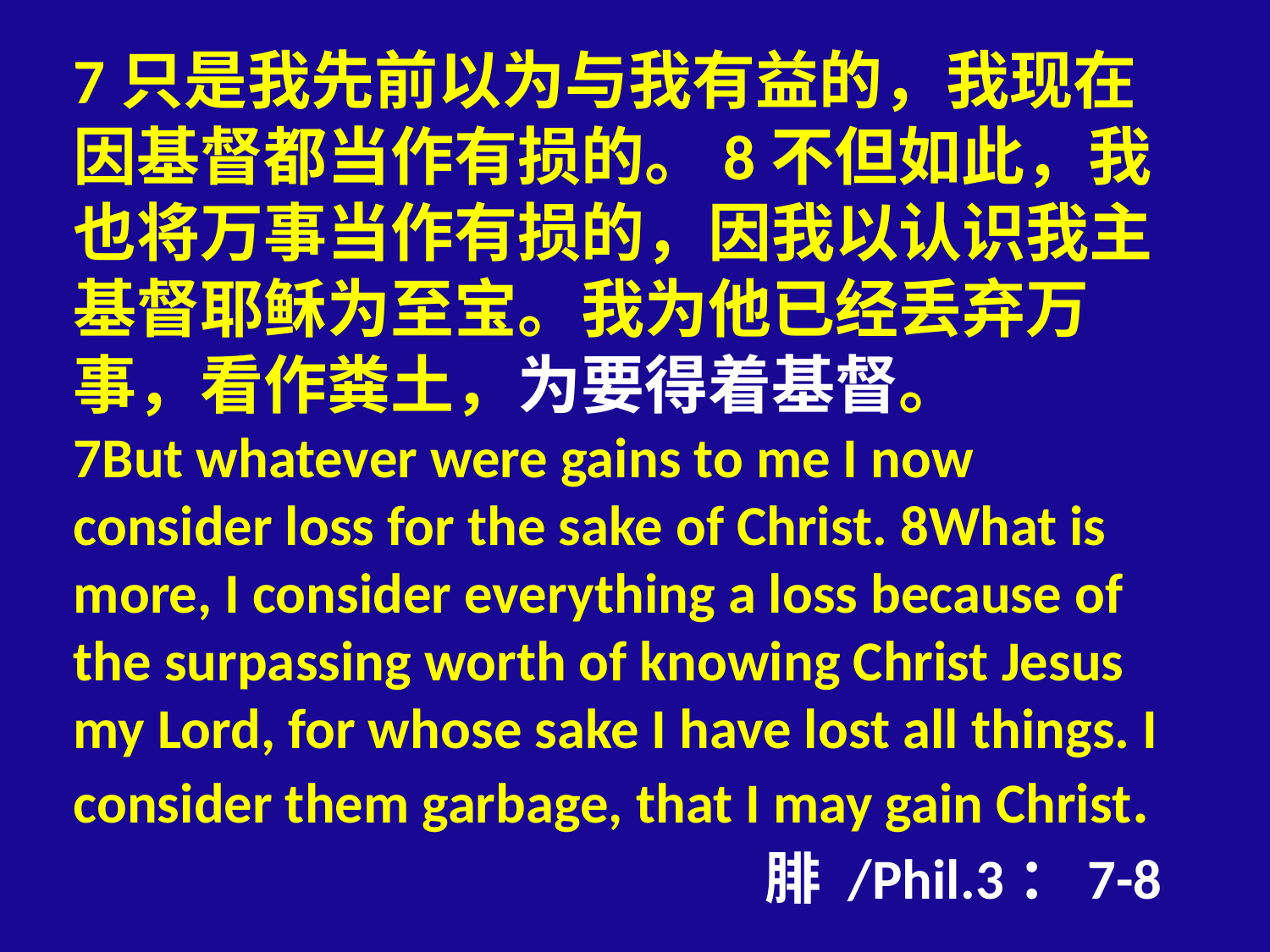

# 7只是我先前以为与我有益的，我现在因基督都当作有损的。8不但如此，我也将万事当作有损的，因我以认识我主基督耶稣为至宝。我为他已经丢弃万事，看作粪土，为要得着基督。 7But whatever were gains to me I now consider loss for the sake of Christ. 8What is more, I consider everything a loss because of the surpassing worth of knowing Christ Jesus my Lord, for whose sake I have lost all things. I consider them garbage, that I may gain Christ. 腓 /Phil.3：7-8